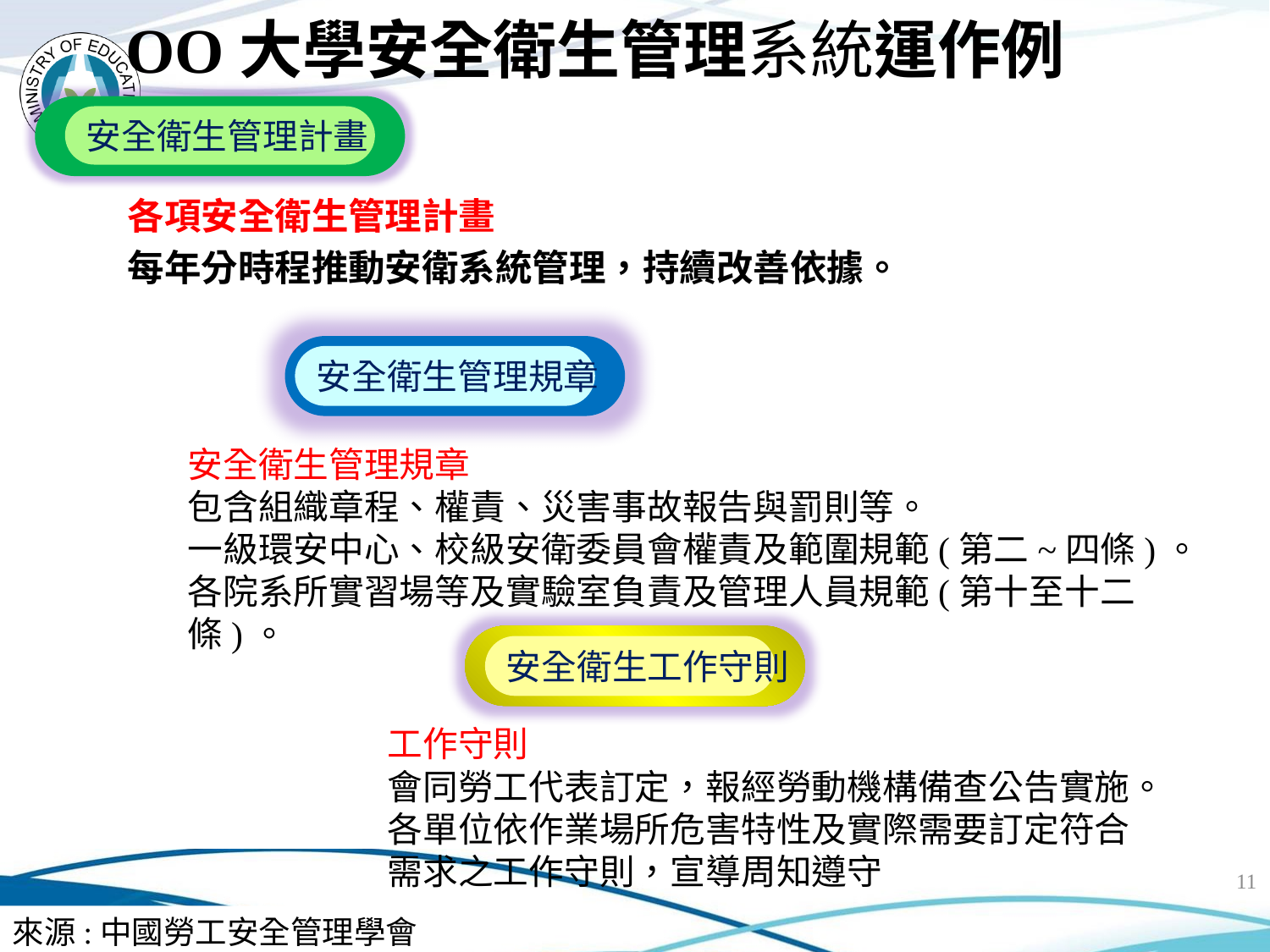

OO大學安全衛生管理系統運作例

安全衛生管理計畫
各項安全衛生管理計畫
每年分時程推動安衛系統管理，持續改善依據。

安全衛生管理規章
安全衛生管理規章
包含組織章程、權責、災害事故報告與罰則等。
一級環安中心、校級安衛委員會權責及範圍規範(第二~四條)。
各院系所實習場等及實驗室負責及管理人員規範(第十至十二條)。

安全衛生工作守則
工作守則
會同勞工代表訂定，報經勞動機構備查公告實施。
各單位依作業場所危害特性及實際需要訂定符合需求之工作守則，宣導周知遵守
11
來源:中國勞工安全管理學會